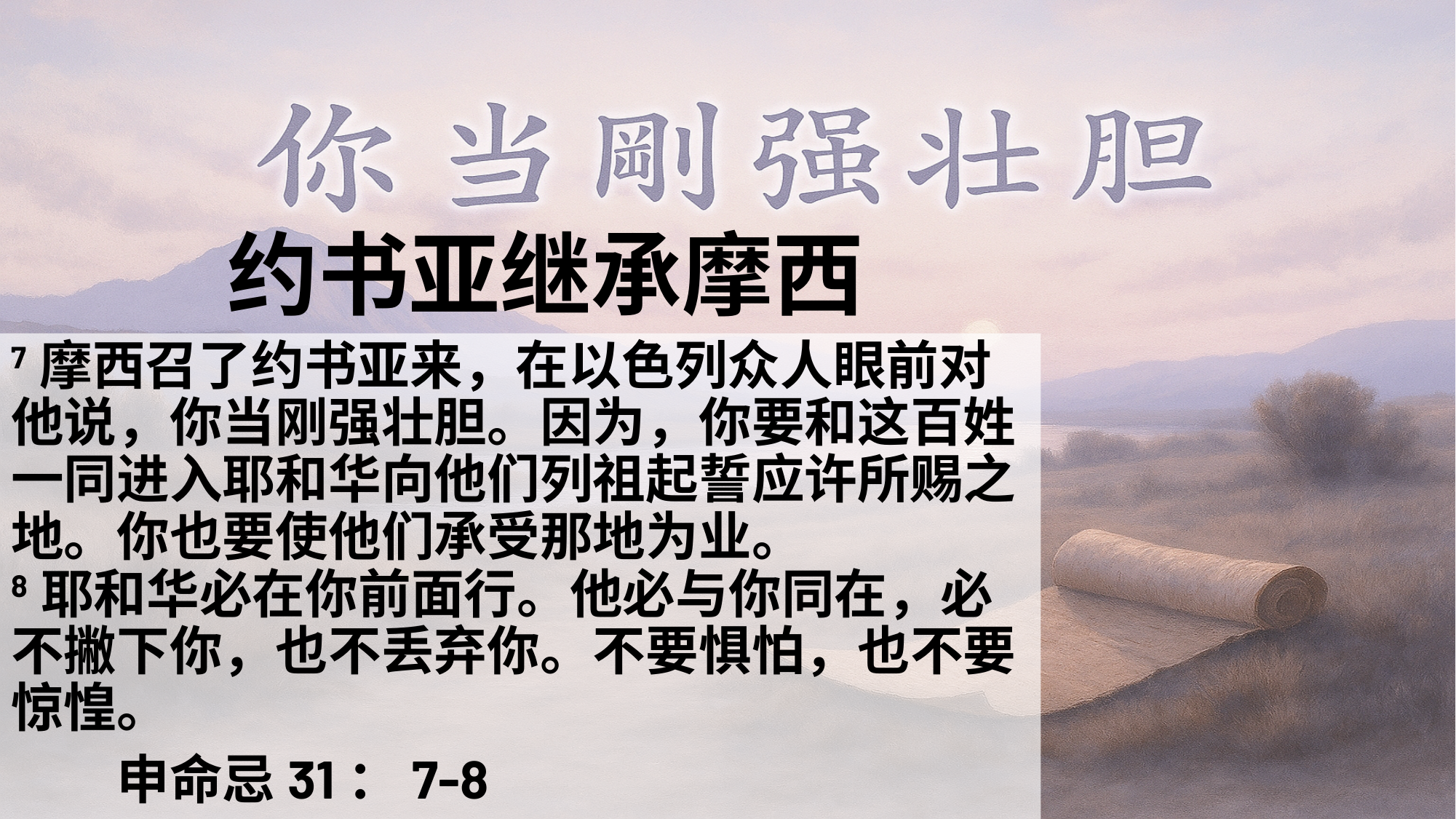

# 约书亚继承摩西
7 摩西召了约书亚来，在以色列众人眼前对他说，你当刚强壮胆。因为，你要和这百姓一同进入耶和华向他们列祖起誓应许所赐之地。你也要使他们承受那地为业。
8 耶和华必在你前面行。他必与你同在，必不撇下你，也不丢弃你。不要惧怕，也不要惊惶。
					申命忌31：7-8